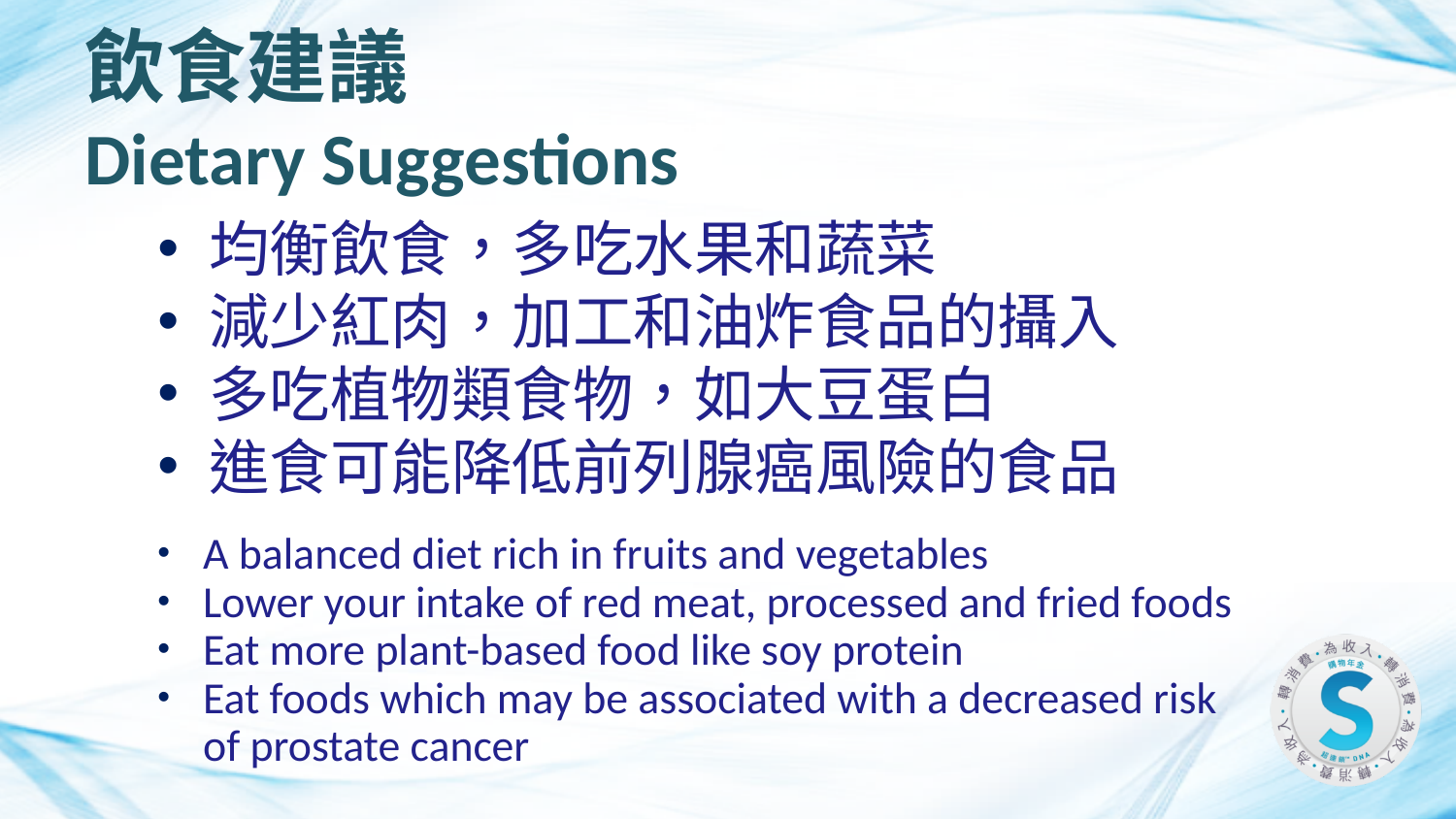

飲食建議
Dietary Suggestions
均衡飲食，多吃水果和蔬菜
減少紅肉，加工和油炸食品的攝入
多吃植物類食物，如大豆蛋白
進食可能降低前列腺癌風險的食品

A balanced diet rich in fruits and vegetables
Lower your intake of red meat, processed and fried foods
Eat more plant-based food like soy protein
Eat foods which may be associated with a decreased risk of prostate cancer